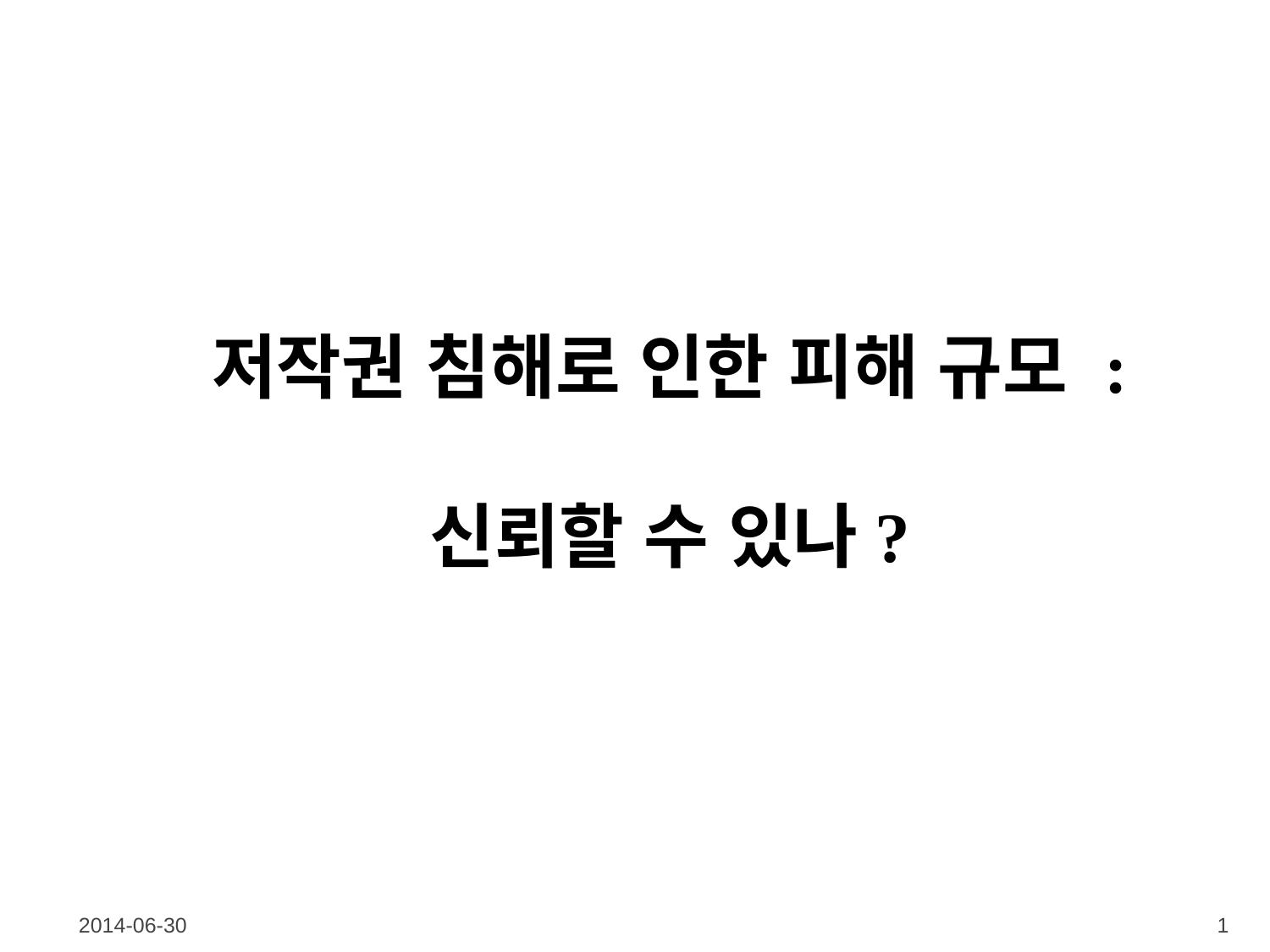

저작권 침해로 인한 피해 규모 :

신뢰할 수 있나?
2014-06-30
1